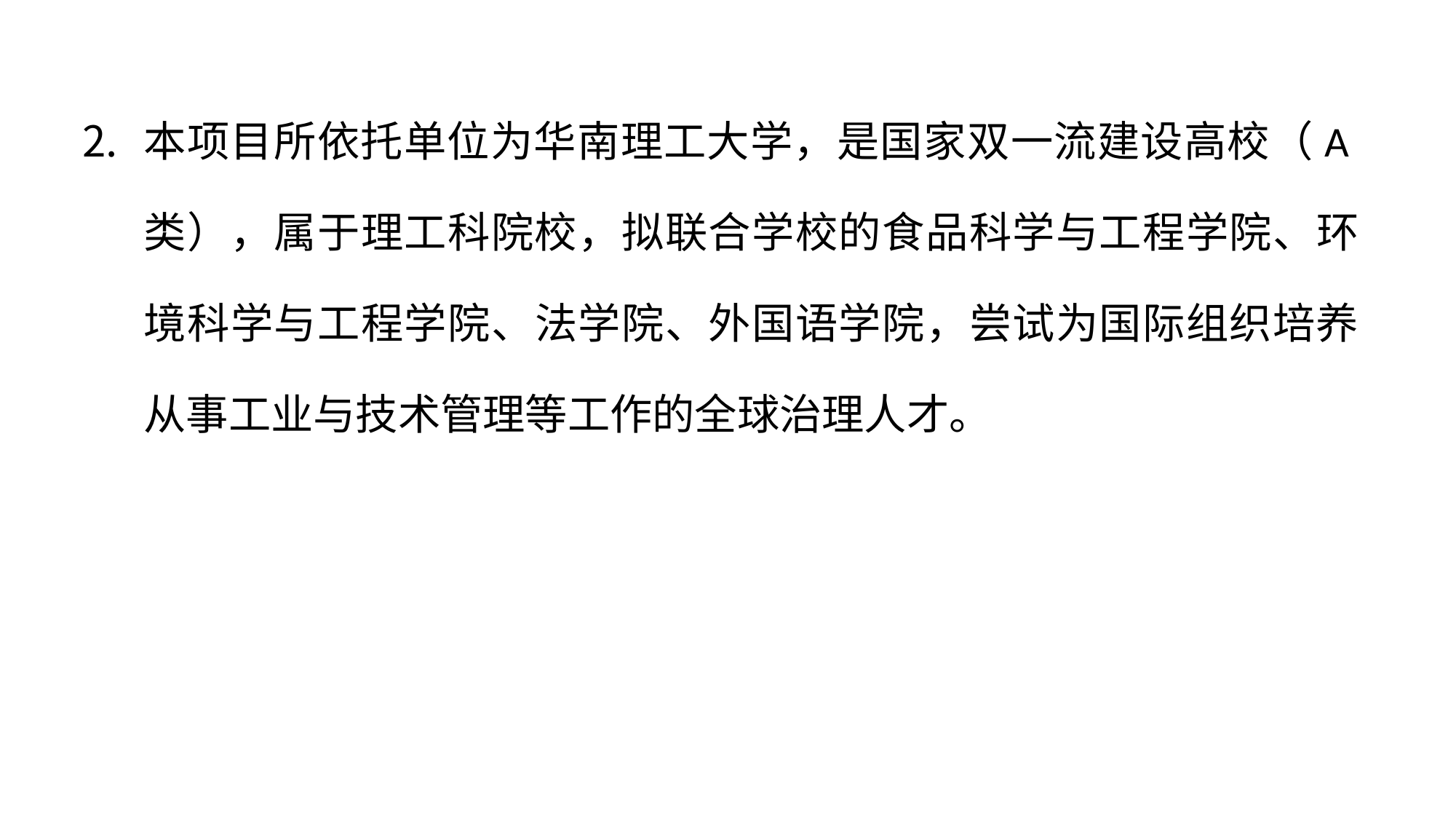

本项目所依托单位为华南理工大学，是国家双一流建设高校（A类），属于理工科院校，拟联合学校的食品科学与工程学院、环境科学与工程学院、法学院、外国语学院，尝试为国际组织培养从事工业与技术管理等工作的全球治理人才。